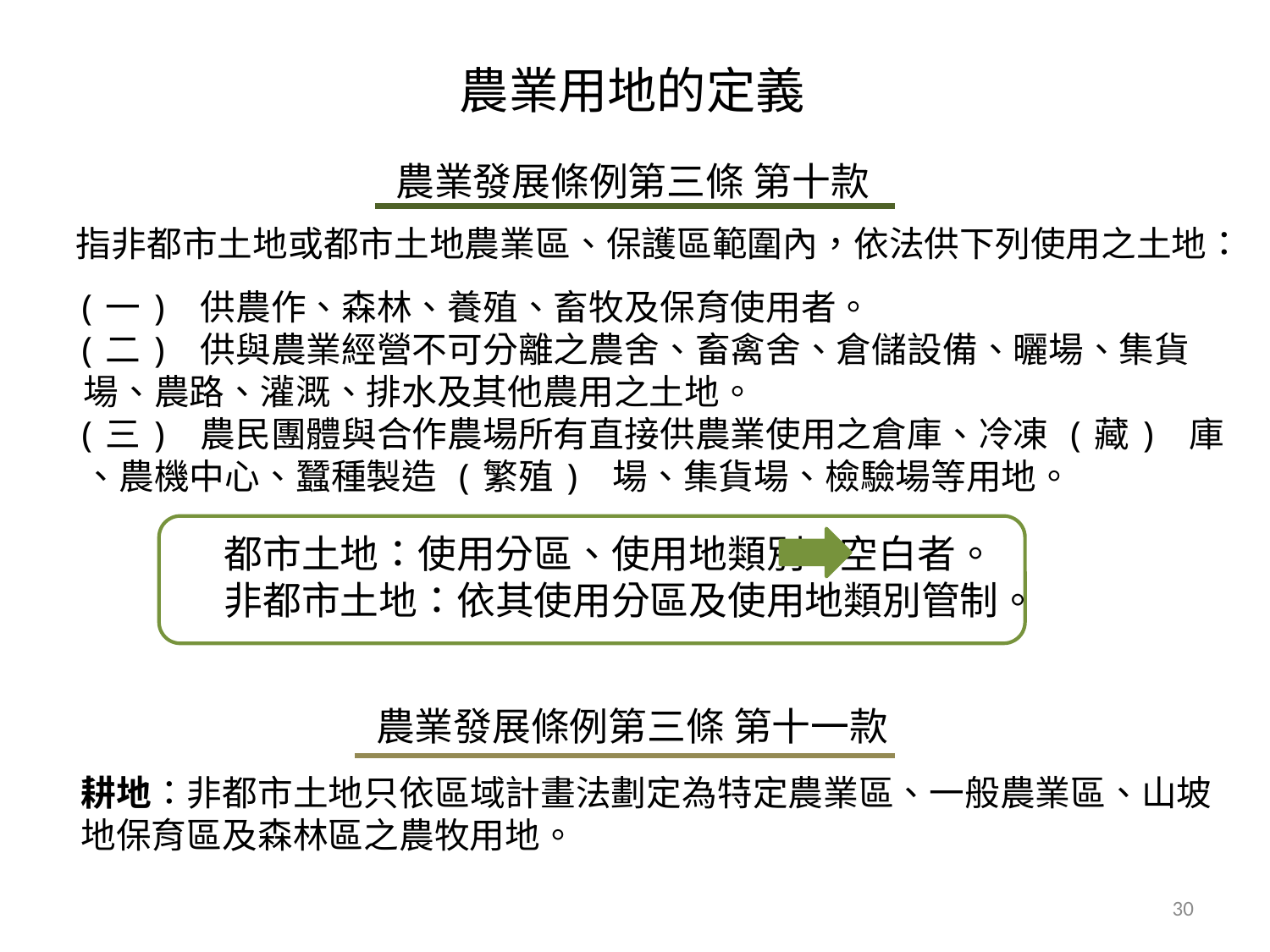

農業用地的定義
農業發展條例第三條 第十款
指非都市土地或都市土地農業區、保護區範圍內，依法供下列使用之土地：
   (一) 供農作、森林、養殖、畜牧及保育使用者。
   (二) 供與農業經營不可分離之農舍、畜禽舍、倉儲設備、曬場、集貨
        場、農路、灌溉、排水及其他農用之土地。
   (三) 農民團體與合作農場所有直接供農業使用之倉庫、冷凍 (藏) 庫
        、農機中心、蠶種製造 (繁殖) 場、集貨場、檢驗場等用地。

都市土地：使用分區、使用地類別    空白者。
非都市土地：依其使用分區及使用地類別管制。

農業發展條例第三條 第十一款
耕地：非都市土地只依區域計畫法劃定為特定農業區、一般農業區、山坡地保育區及森林區之農牧用地。
30